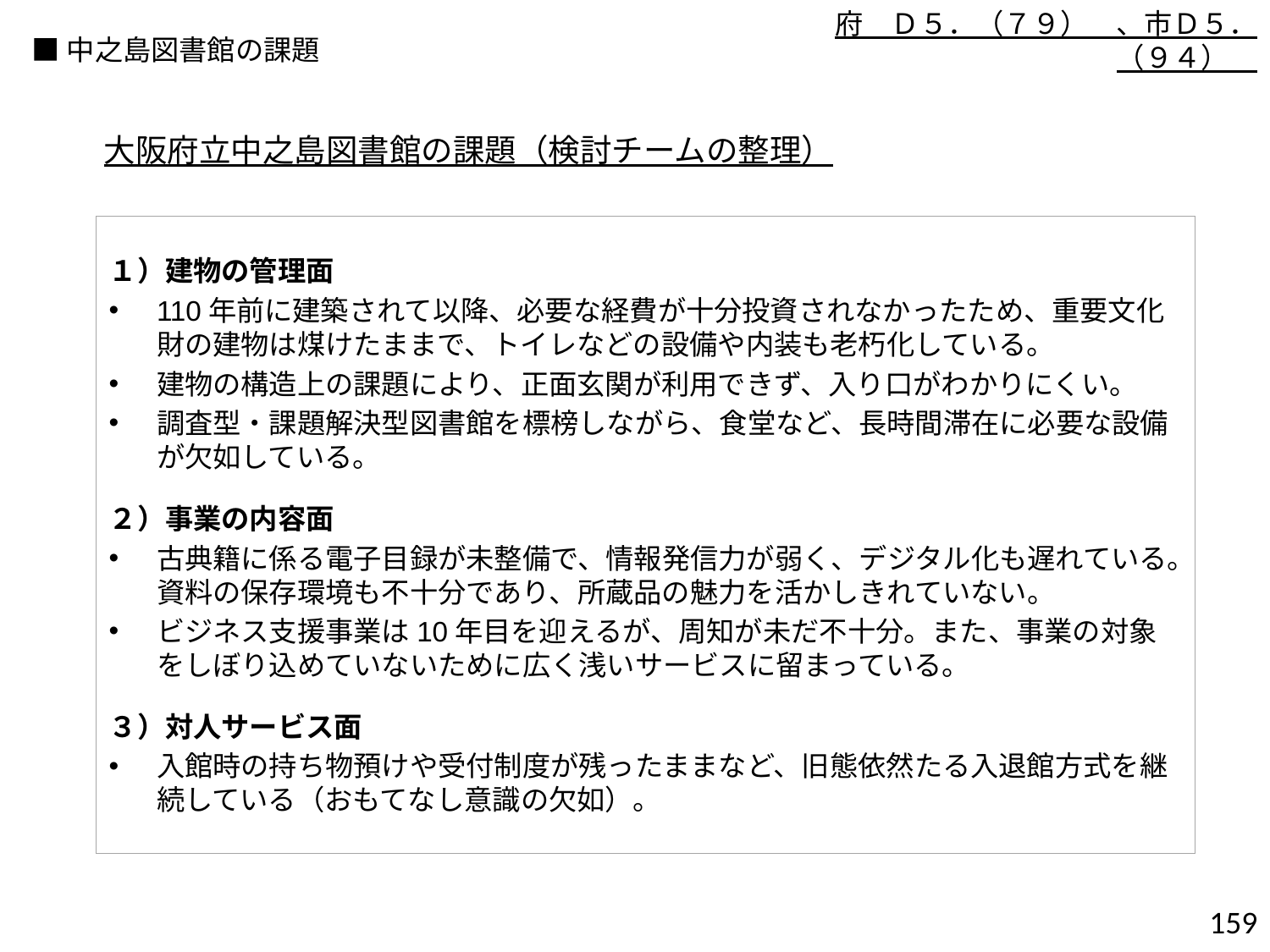

府　Ｄ５．（７９）　、市Ｄ５．（９４）
■中之島図書館の課題
大阪府立中之島図書館の課題（検討チームの整理）
１）建物の管理面
110年前に建築されて以降、必要な経費が十分投資されなかったため、重要文化財の建物は煤けたままで、トイレなどの設備や内装も老朽化している。
建物の構造上の課題により、正面玄関が利用できず、入り口がわかりにくい。
調査型・課題解決型図書館を標榜しながら、食堂など、長時間滞在に必要な設備が欠如している。

２）事業の内容面
古典籍に係る電子目録が未整備で、情報発信力が弱く、デジタル化も遅れている。資料の保存環境も不十分であり、所蔵品の魅力を活かしきれていない。
ビジネス支援事業は10年目を迎えるが、周知が未だ不十分。また、事業の対象をしぼり込めていないために広く浅いサービスに留まっている。

３）対人サービス面
入館時の持ち物預けや受付制度が残ったままなど、旧態依然たる入退館方式を継続している（おもてなし意識の欠如）。
159